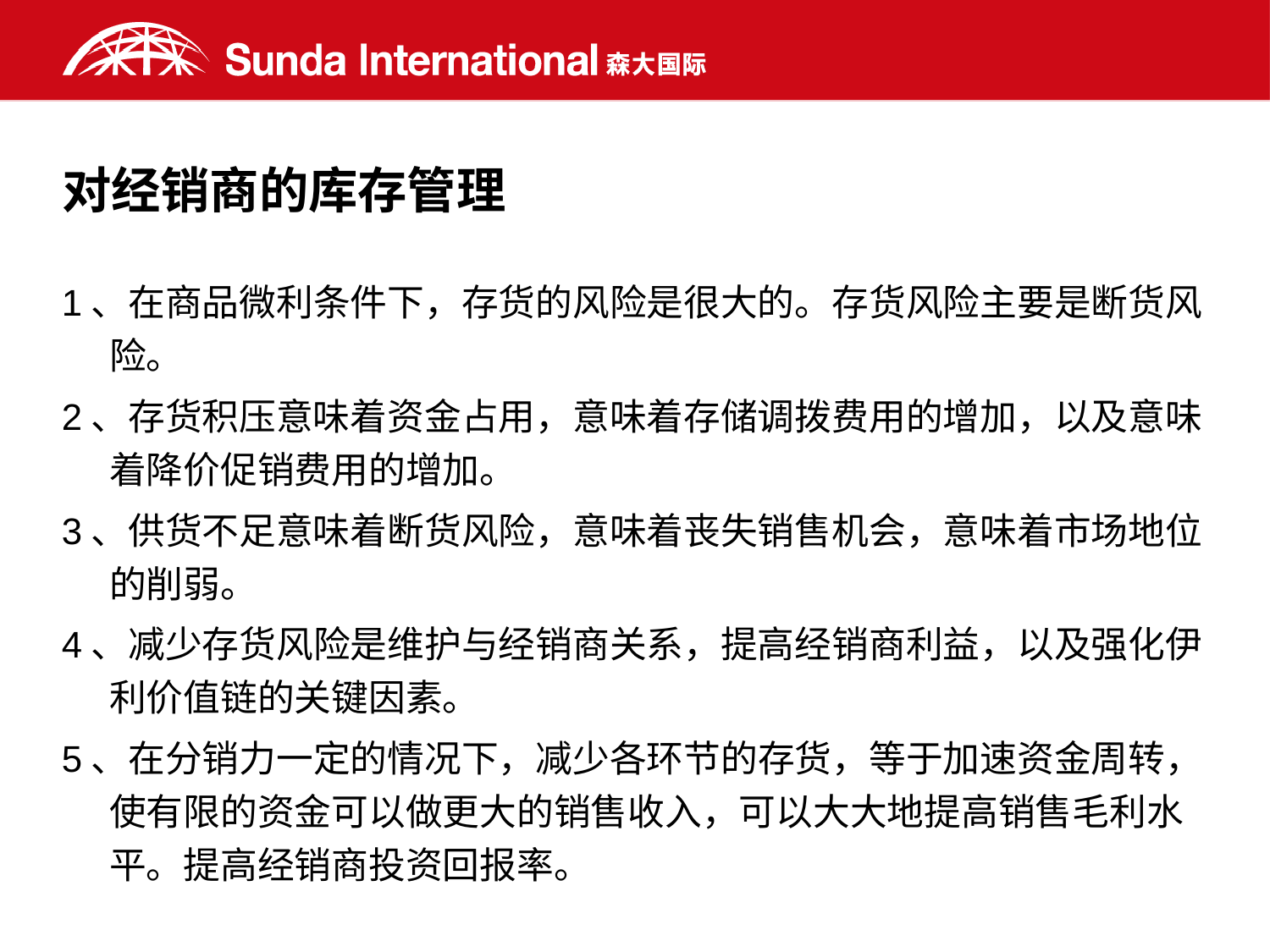

# 对经销商的库存管理
1、在商品微利条件下，存货的风险是很大的。存货风险主要是断货风险。
2、存货积压意味着资金占用，意味着存储调拨费用的增加，以及意味着降价促销费用的增加。
3、供货不足意味着断货风险，意味着丧失销售机会，意味着市场地位的削弱。
4、减少存货风险是维护与经销商关系，提高经销商利益，以及强化伊利价值链的关键因素。
5、在分销力一定的情况下，减少各环节的存货，等于加速资金周转，使有限的资金可以做更大的销售收入，可以大大地提高销售毛利水平。提高经销商投资回报率。